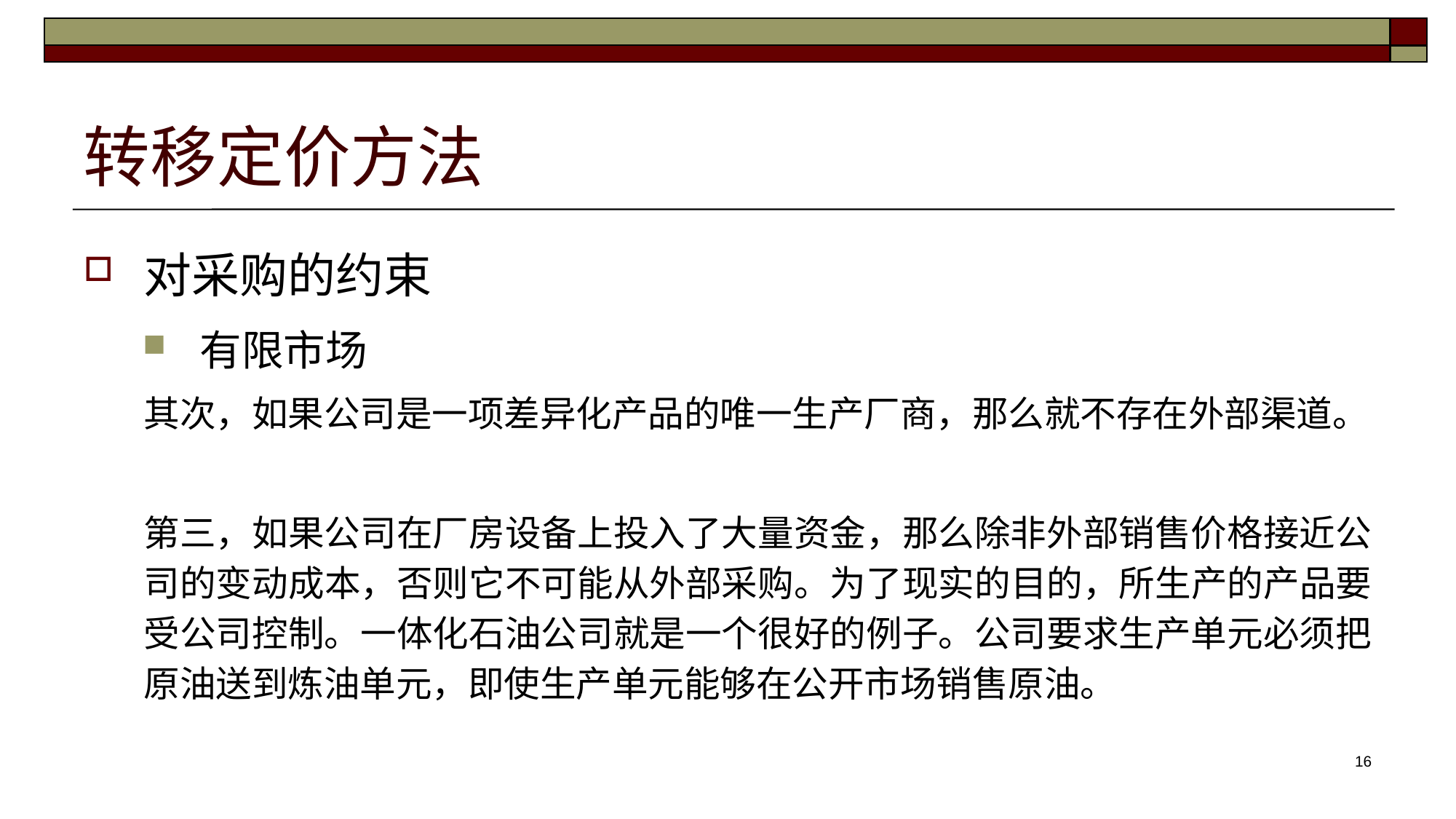

# 转移定价方法
对采购的约束
有限市场
其次，如果公司是一项差异化产品的唯一生产厂商，那么就不存在外部渠道。

第三，如果公司在厂房设备上投入了大量资金，那么除非外部销售价格接近公司的变动成本，否则它不可能从外部采购。为了现实的目的，所生产的产品要受公司控制。一体化石油公司就是一个很好的例子。公司要求生产单元必须把原油送到炼油单元，即使生产单元能够在公开市场销售原油。

16